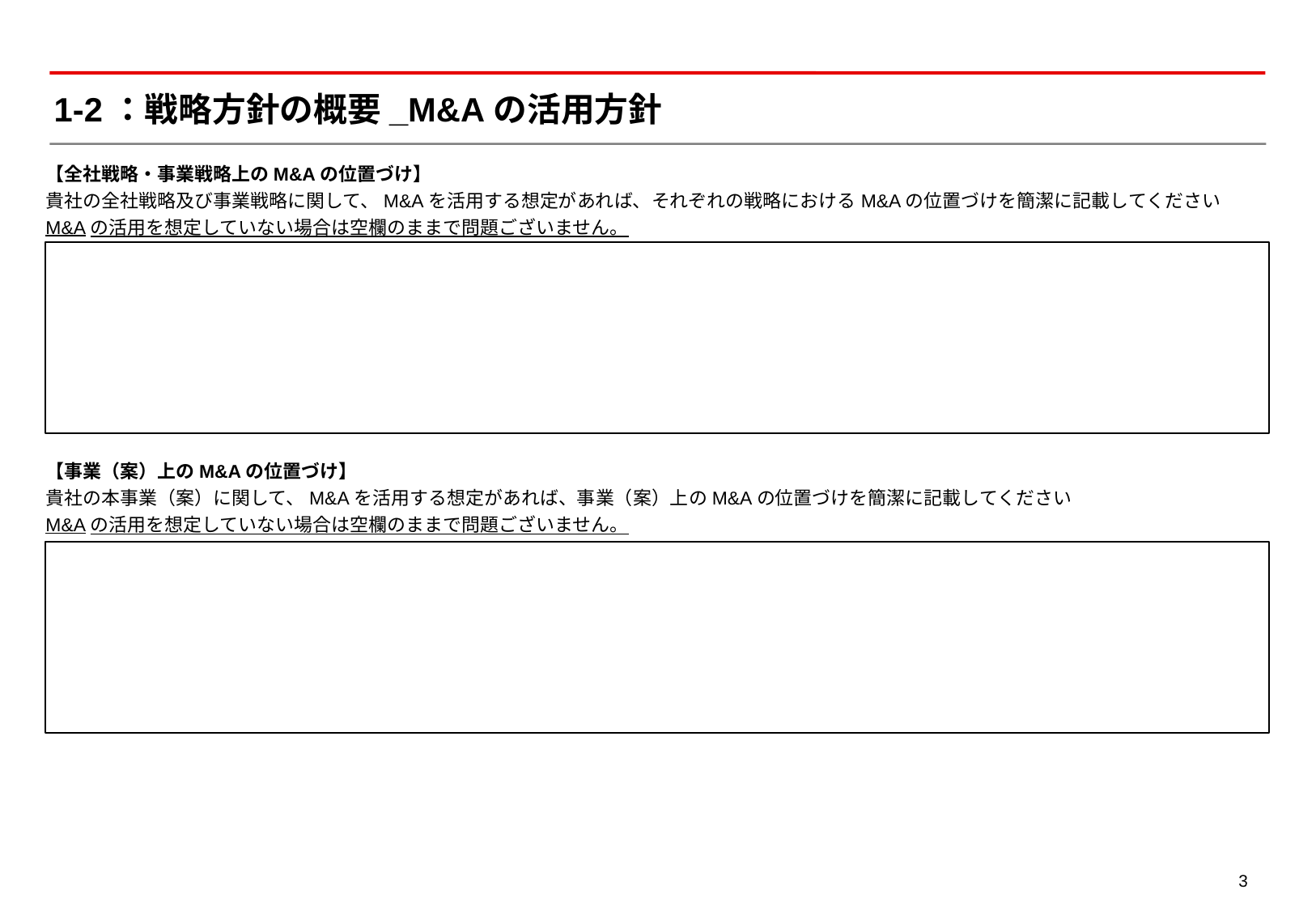

# 1-2：戦略方針の概要_M&Aの活用方針
【全社戦略・事業戦略上のM&Aの位置づけ】
貴社の全社戦略及び事業戦略に関して、M&Aを活用する想定があれば、それぞれの戦略におけるM&Aの位置づけを簡潔に記載してください
M&Aの活用を想定していない場合は空欄のままで問題ございません。

【事業（案）上のM&Aの位置づけ】
貴社の本事業（案）に関して、M&Aを活用する想定があれば、事業（案）上のM&Aの位置づけを簡潔に記載してください
M&Aの活用を想定していない場合は空欄のままで問題ございません。